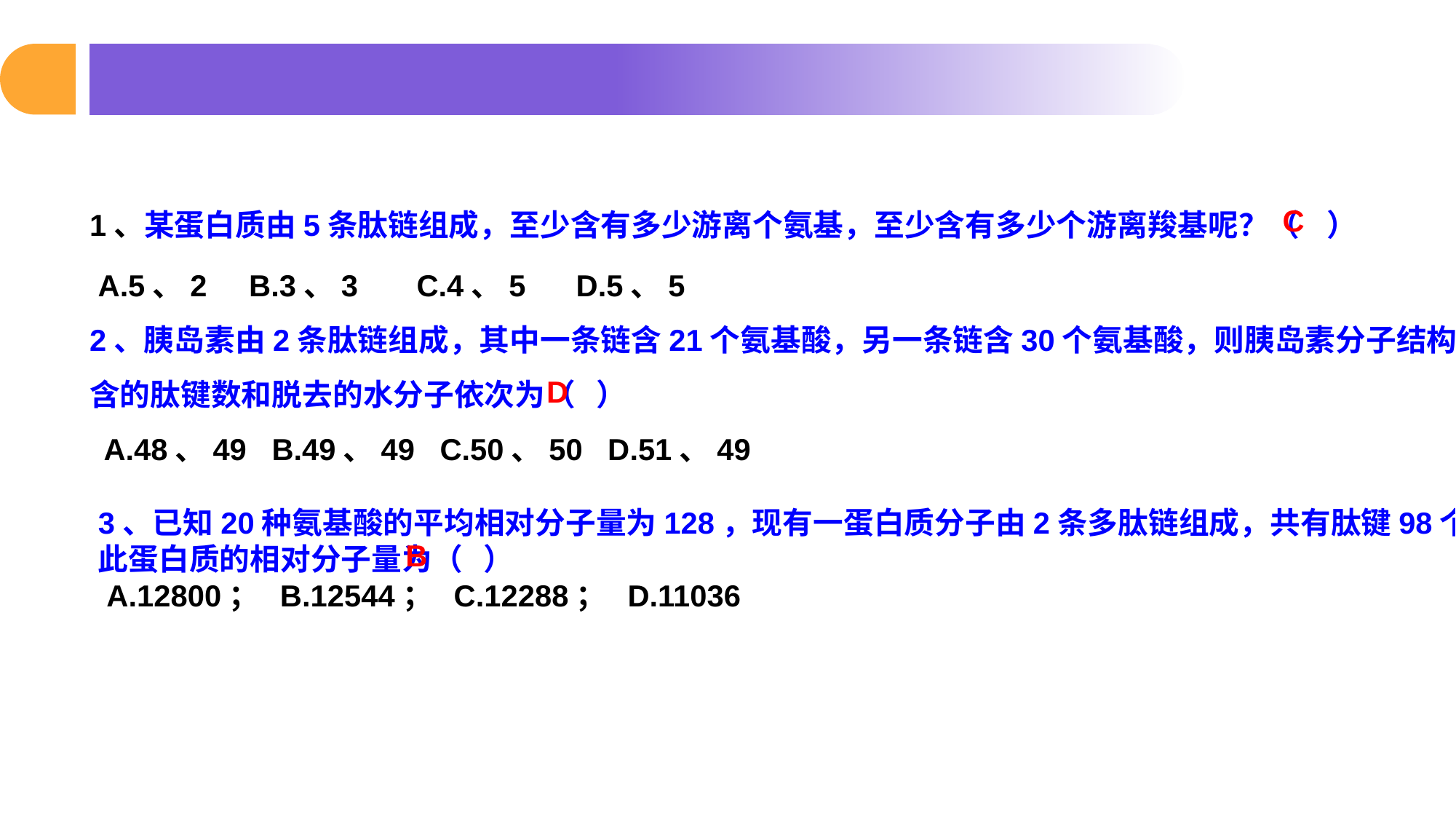

1、某蛋白质由5条肽链组成，至少含有多少游离个氨基，至少含有多少个游离羧基呢？（    ）
 A.5、2     B.3、3       C.4、5      D.5、5
2、胰岛素由2条肽链组成，其中一条链含21个氨基酸，另一条链含30个氨基酸，则胰岛素分子结构中所含的肽键数和脱去的水分子依次为（   ）
 A.48、49   B.49、49   C.50、50   D.51、49
C
D
3、已知20种氨基酸的平均相对分子量为128，现有一蛋白质分子由2条多肽链组成，共有肽键98个，此蛋白质的相对分子量为（   ）
 A.12800；  B.12544；  C.12288；  D.11036
B